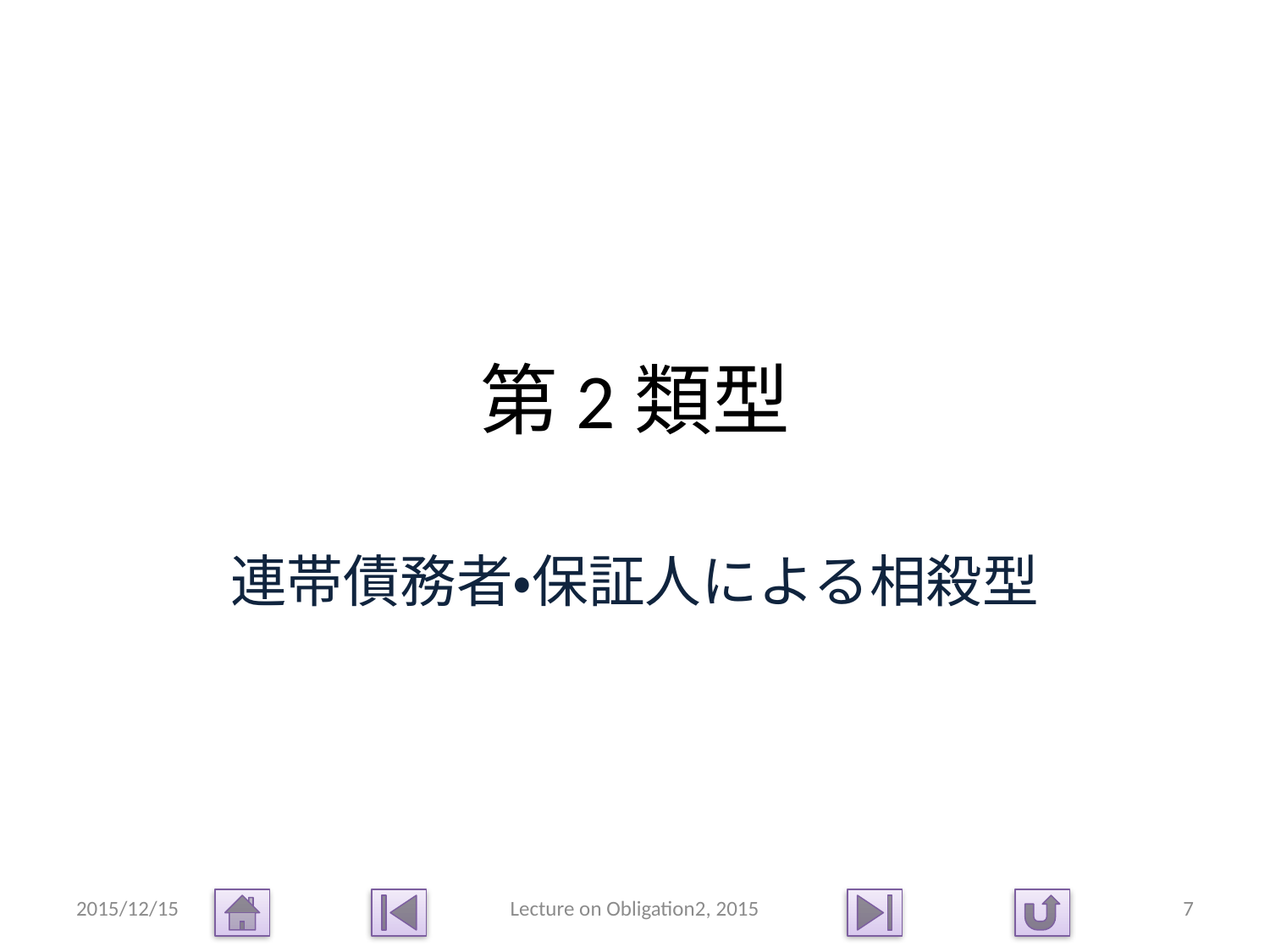

# 第2類型
連帯債務者・保証人による相殺型
2015/12/15
Lecture on Obligation2, 2015
7